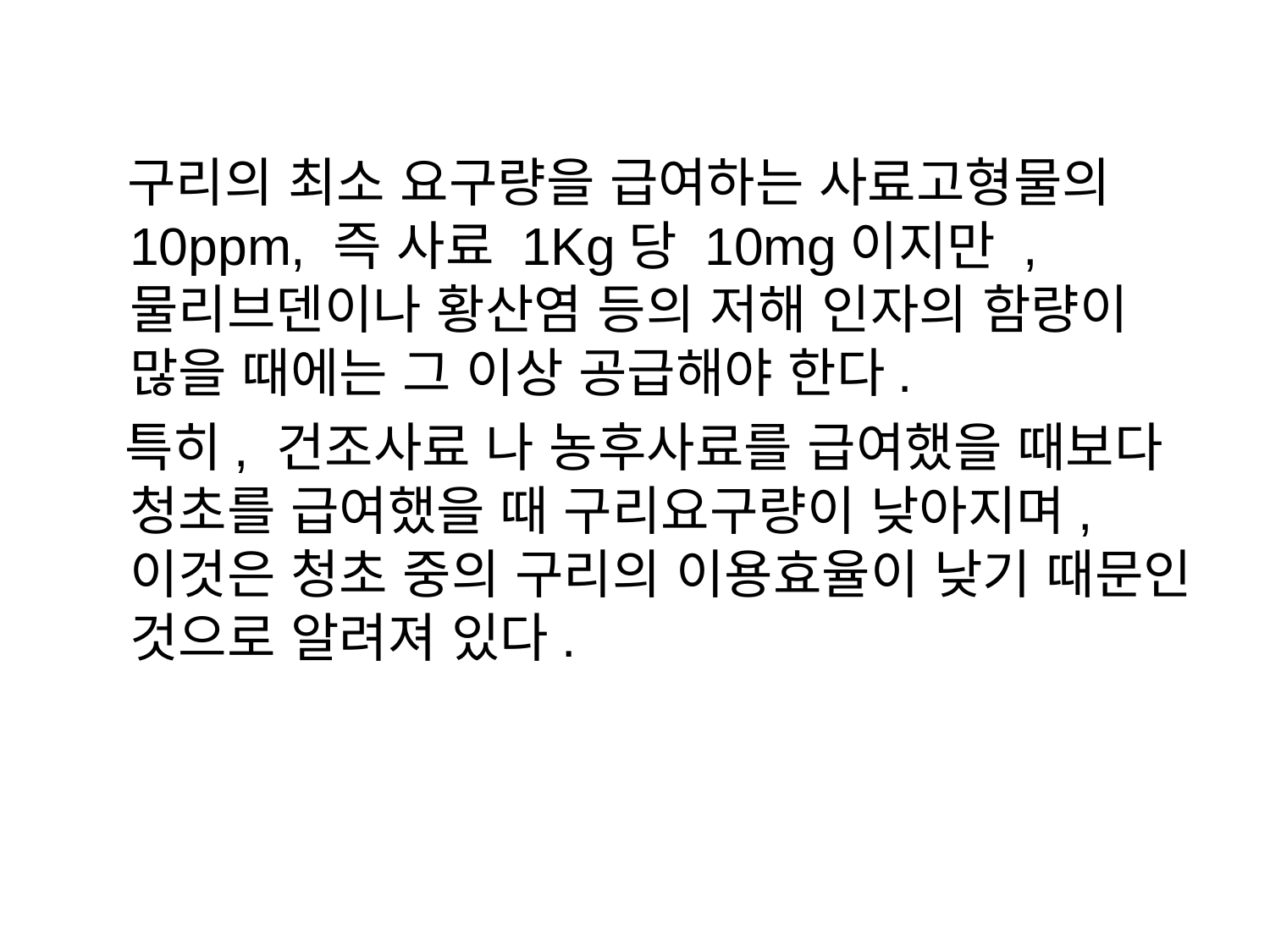

구리의 최소 요구량을 급여하는 사료고형물의 10ppm, 즉 사료 1Kg당 10mg이지만 , 물리브덴이나 황산염 등의 저해 인자의 함량이 많을 때에는 그 이상 공급해야 한다.
  특히, 건조사료 나 농후사료를 급여했을 때보다 청초를 급여했을 때 구리요구량이 낮아지며, 이것은 청초 중의 구리의 이용효율이 낮기 때문인 것으로 알려져 있다.